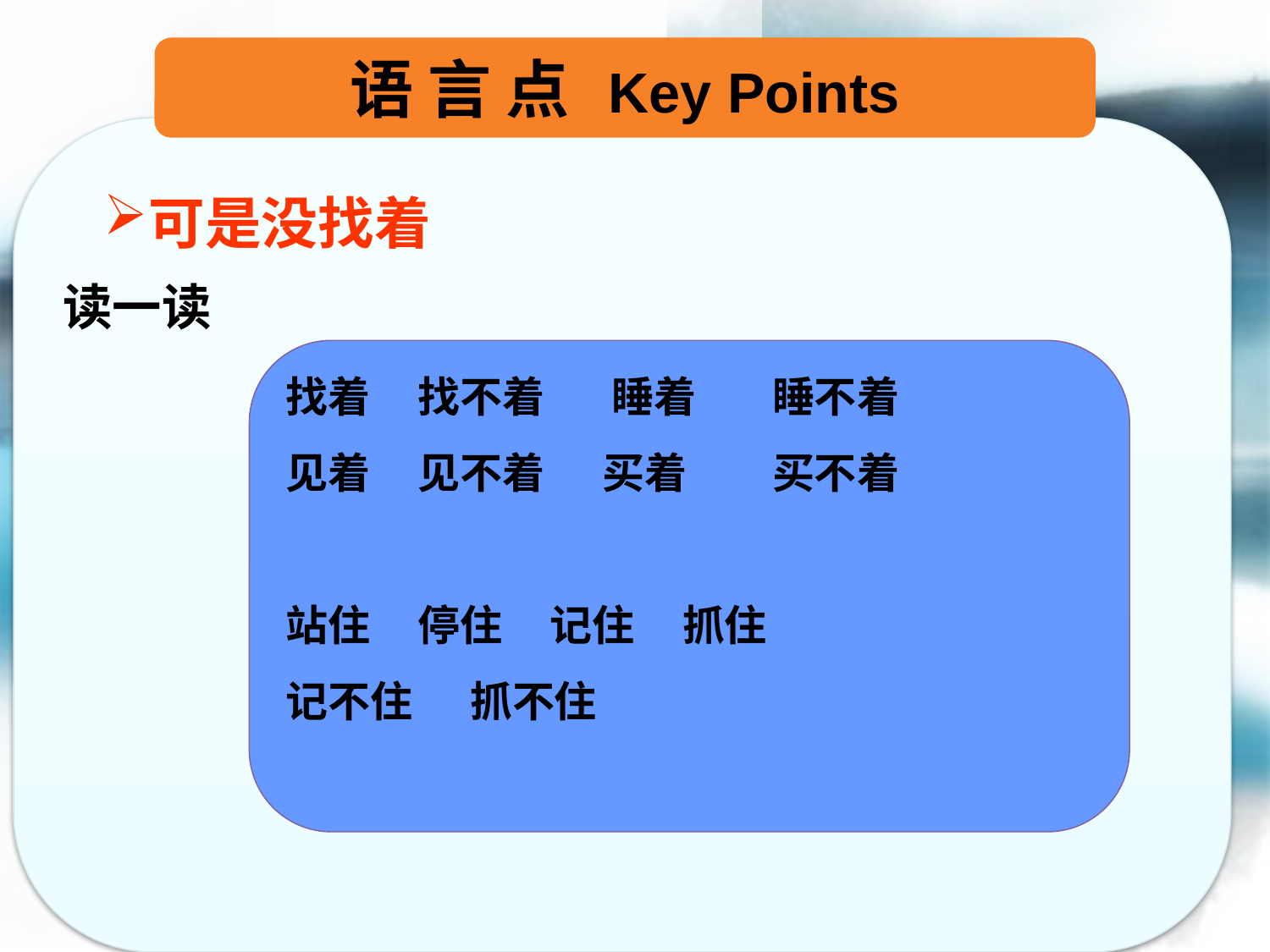

语 言 点  Key Points

可是没找着
读一读

找着     找不着       睡着        睡不着
见着     见不着      买着         买不着

站住     停住     记住     抓住
记不住      抓不住